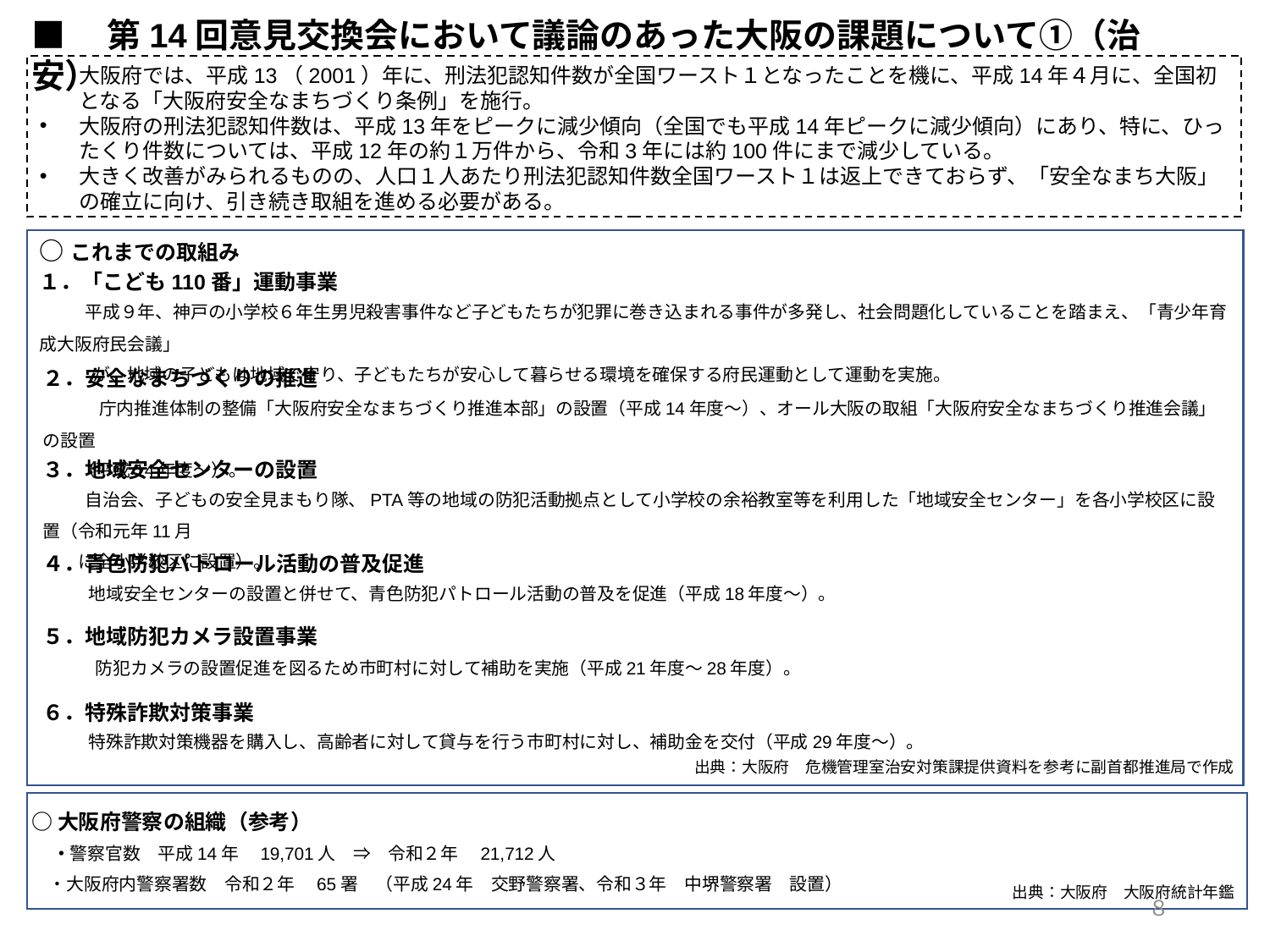

■　第14回意見交換会において議論のあった大阪の課題について①（治安）
大阪府では、平成13（2001）年に、刑法犯認知件数が全国ワースト１となったことを機に、平成14年４月に、全国初となる「大阪府安全なまちづくり条例」を施行。
大阪府の刑法犯認知件数は、平成13年をピークに減少傾向（全国でも平成14年ピークに減少傾向）にあり、特に、ひったくり件数については、平成12年の約１万件から、令和3年には約100件にまで減少している。
大きく改善がみられるものの、人口１人あたり刑法犯認知件数全国ワースト１は返上できておらず、「安全なまち大阪」の確立に向け、引き続き取組を進める必要がある。

○これまでの取組み

１．「こども110番」運動事業
　　平成９年、神戸の小学校６年生男児殺害事件など子どもたちが犯罪に巻き込まれる事件が多発し、社会問題化していることを踏まえ、「青少年育成大阪府民会議」
　　　が、地域の子どもは地域で守り、子どもたちが安心して暮らせる環境を確保する府民運動として運動を実施。
２．安全なまちづくりの推進
　　庁内推進体制の整備「大阪府安全なまちづくり推進本部」の設置（平成14年度～）、オール大阪の取組「大阪府安全なまちづくり推進会議」の設置
　　（平成14年度～）。
３．地域安全センターの設置
　　自治会、子どもの安全見まもり隊、PTA等の地域の防犯活動拠点として小学校の余裕教室等を利用した「地域安全センター」を各小学校区に設置（令和元年11月
　　に全小学校区に設置）。
４．青色防犯パトロール活動の普及促進
　　地域安全センターの設置と併せて、青色防犯パトロール活動の普及を促進（平成18年度～）。

５．地域防犯カメラ設置事業
　　　防犯カメラの設置促進を図るため市町村に対して補助を実施（平成21年度～28年度）。
６．特殊詐欺対策事業
　　特殊詐欺対策機器を購入し、高齢者に対して貸与を行う市町村に対し、補助金を交付（平成29年度～）。
出典：大阪府　危機管理室治安対策課提供資料を参考に副首都推進局で作成

○大阪府警察の組織（参考）
　・警察官数　平成14年　19,701人　⇒　令和２年　21,712人
　・大阪府内警察署数　令和２年　65署　（平成24年　交野警察署、令和３年　中堺警察署　設置）
出典：大阪府　大阪府統計年鑑
８